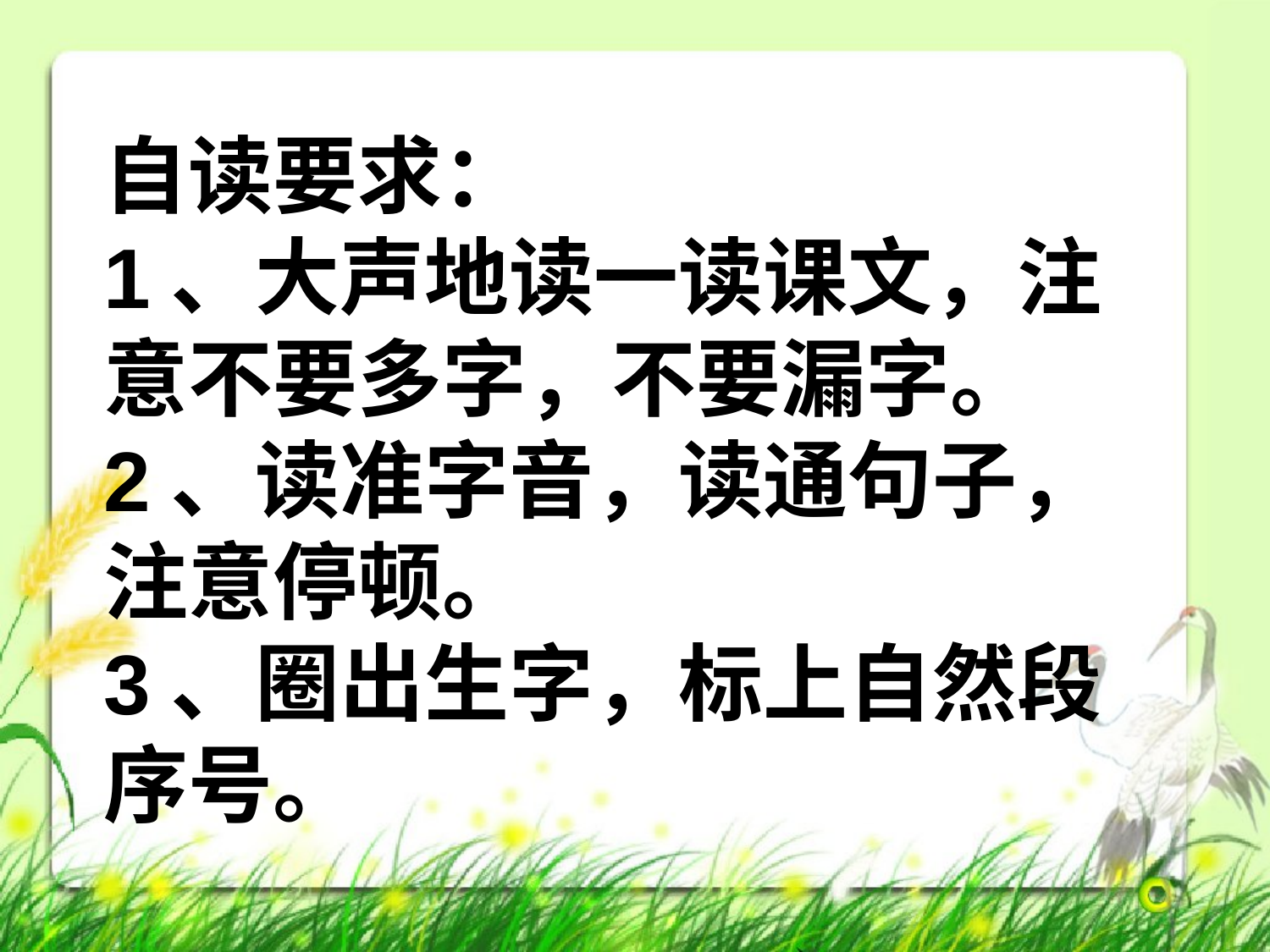

自读要求：
1、大声地读一读课文，注意不要多字，不要漏字。
2、读准字音，读通句子，注意停顿。
3、圈出生字，标上自然段序号。